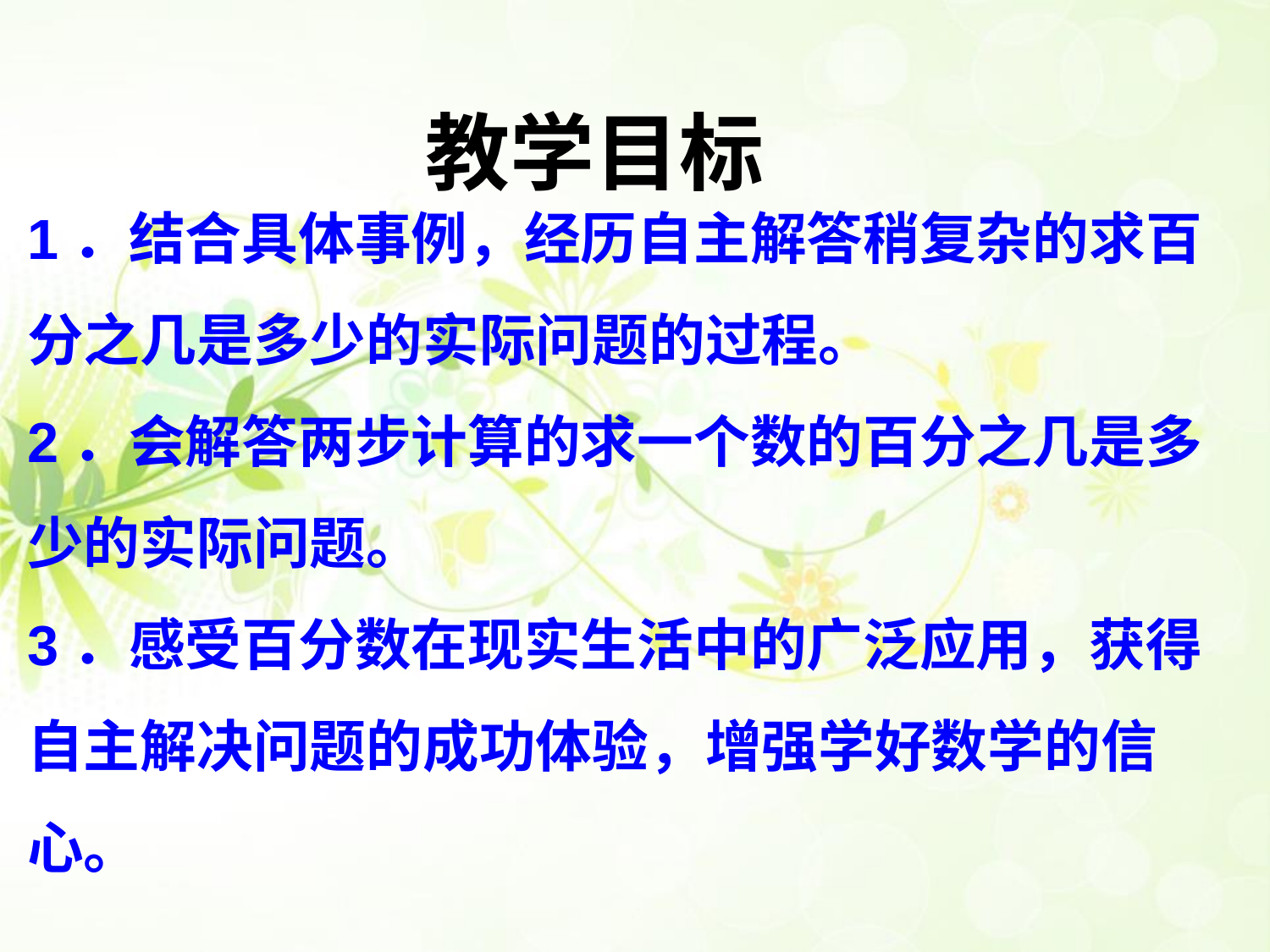

教学目标
1．结合具体事例，经历自主解答稍复杂的求百分之几是多少的实际问题的过程。
2．会解答两步计算的求一个数的百分之几是多少的实际问题。
3．感受百分数在现实生活中的广泛应用，获得自主解决问题的成功体验，增强学好数学的信心。